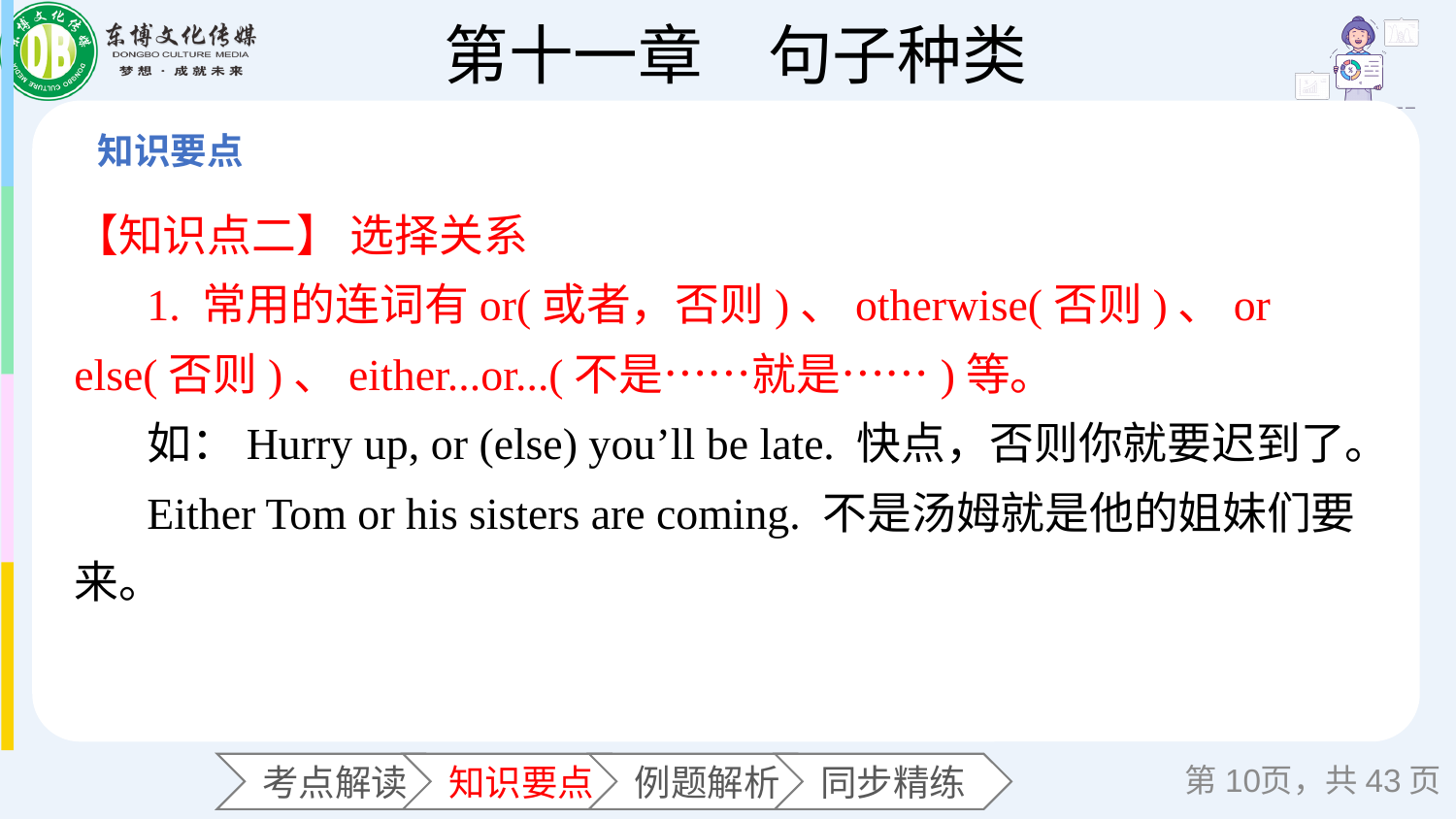

【知识点二】 选择关系
1. 常用的连词有or(或者，否则)、otherwise(否则)、or else(否则)、either...or...(不是……就是……)等。
如：Hurry up, or (else) you’ll be late. 快点，否则你就要迟到了。
Either Tom or his sisters are coming. 不是汤姆就是他的姐妹们要来。
第10页，共43页